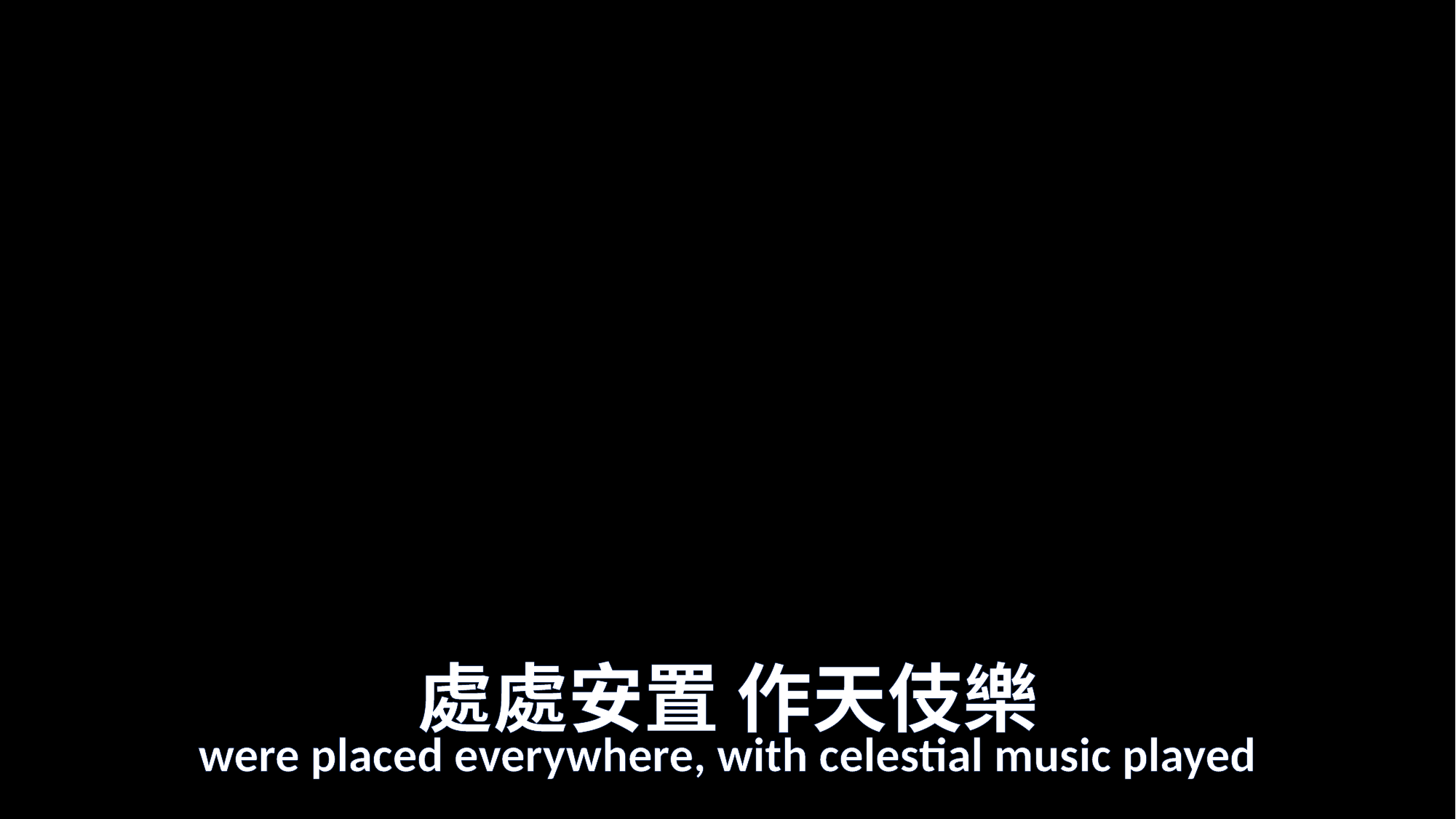

# 處處安置 作天伎樂
were placed everywhere, with celestial music played